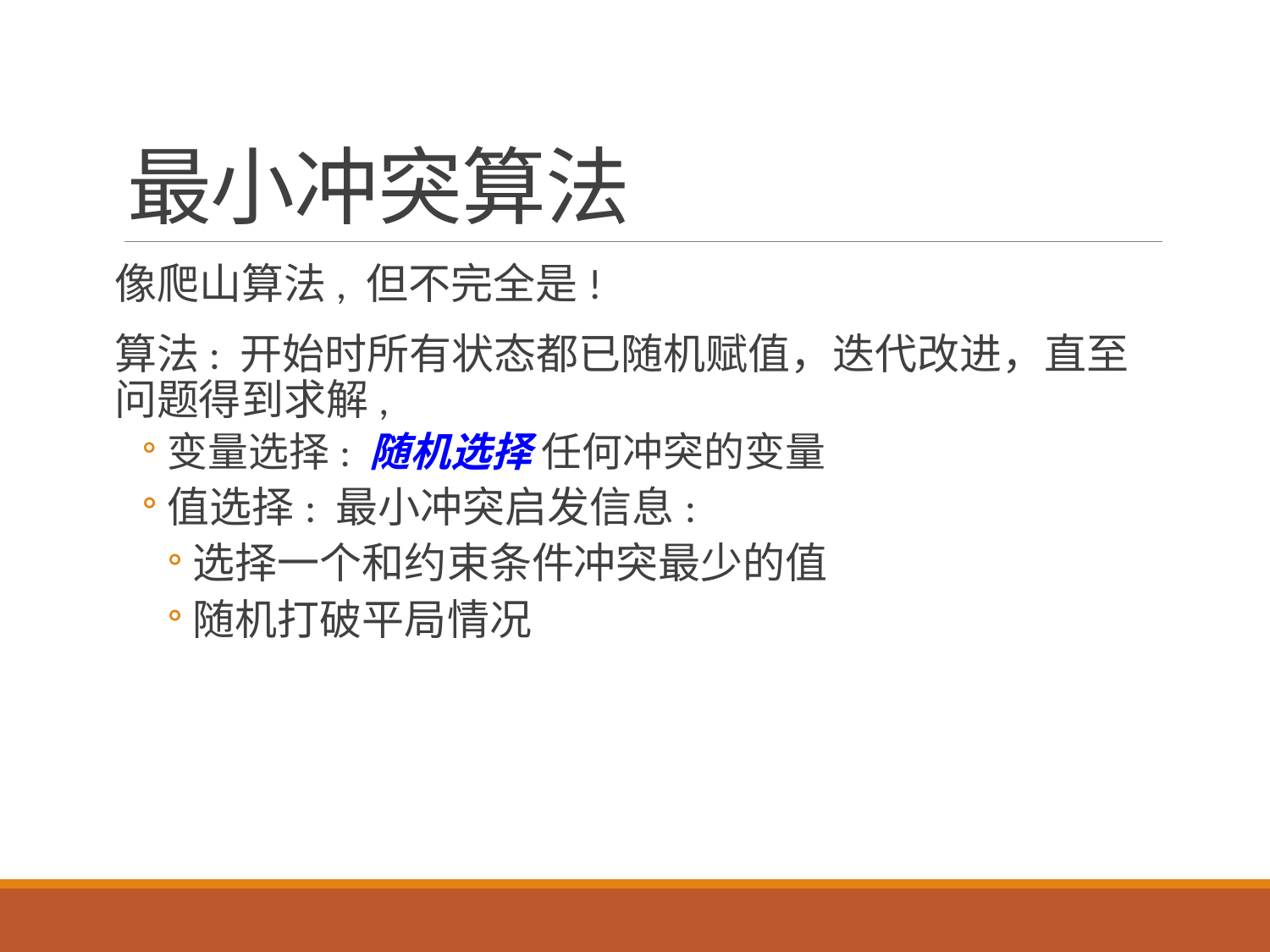

# 最小冲突算法
像爬山算法, 但不完全是!
算法: 开始时所有状态都已随机赋值，迭代改进，直至问题得到求解,
变量选择: 随机选择 任何冲突的变量
值选择: 最小冲突启发信息:
选择一个和约束条件冲突最少的值
随机打破平局情况